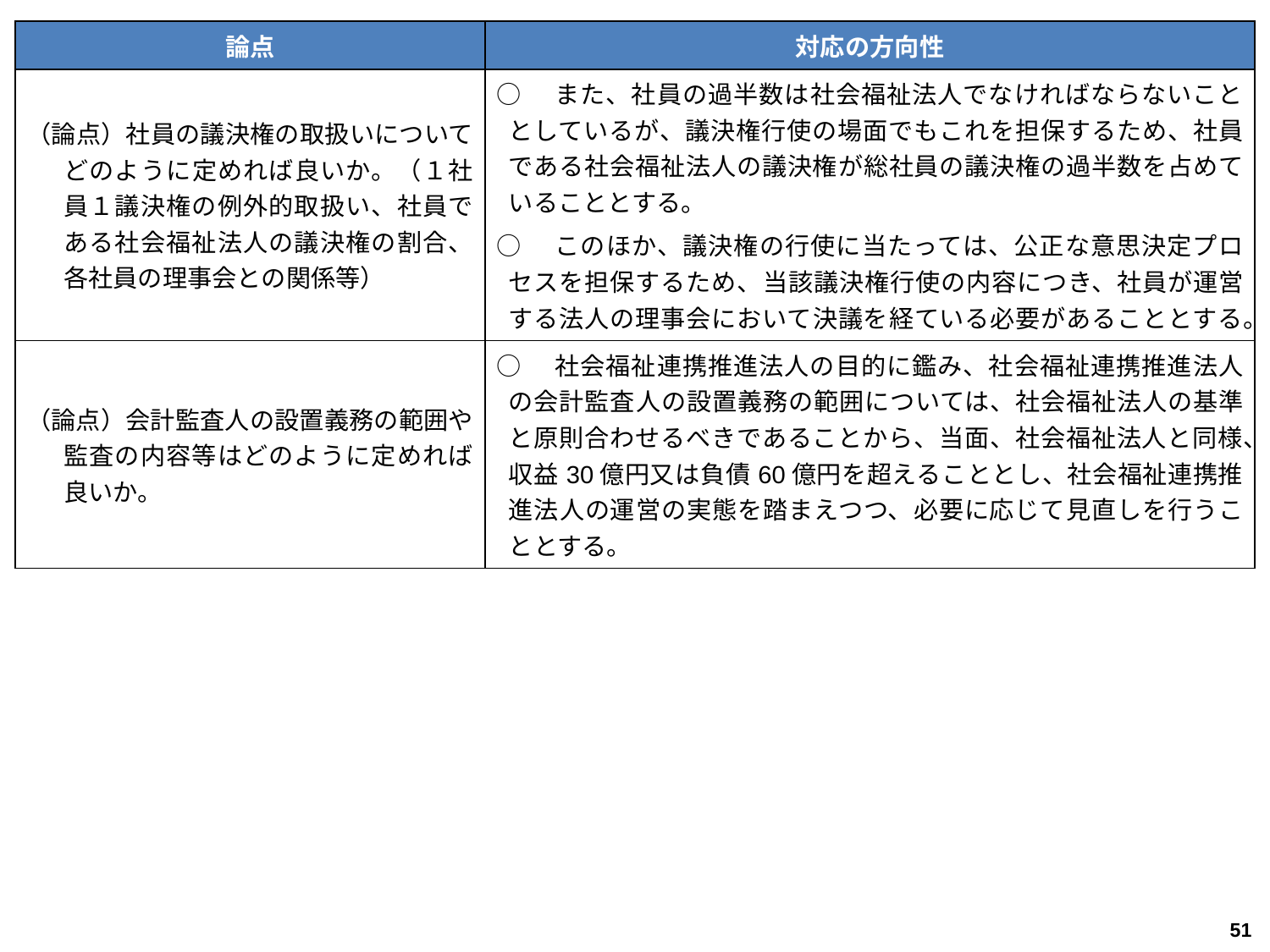

| 論点 | 対応の方向性 |
| --- | --- |
| （論点）社員の議決権の取扱いについてどのように定めれば良いか。（１社員１議決権の例外的取扱い、社員である社会福祉法人の議決権の割合、各社員の理事会との関係等） | ○　また、社員の過半数は社会福祉法人でなければならないこととしているが、議決権行使の場面でもこれを担保するため、社員である社会福祉法人の議決権が総社員の議決権の過半数を占めていることとする。 ○　このほか、議決権の行使に当たっては、公正な意思決定プロセスを担保するため、当該議決権行使の内容につき、社員が運営する法人の理事会において決議を経ている必要があることとする。 |
| （論点）会計監査人の設置義務の範囲や監査の内容等はどのように定めれば良いか。 | ○　社会福祉連携推進法人の目的に鑑み、社会福祉連携推進法人の会計監査人の設置義務の範囲については、社会福祉法人の基準と原則合わせるべきであることから、当面、社会福祉法人と同様、収益30億円又は負債60億円を超えることとし、社会福祉連携推進法人の運営の実態を踏まえつつ、必要に応じて見直しを行うこととする。 |
51